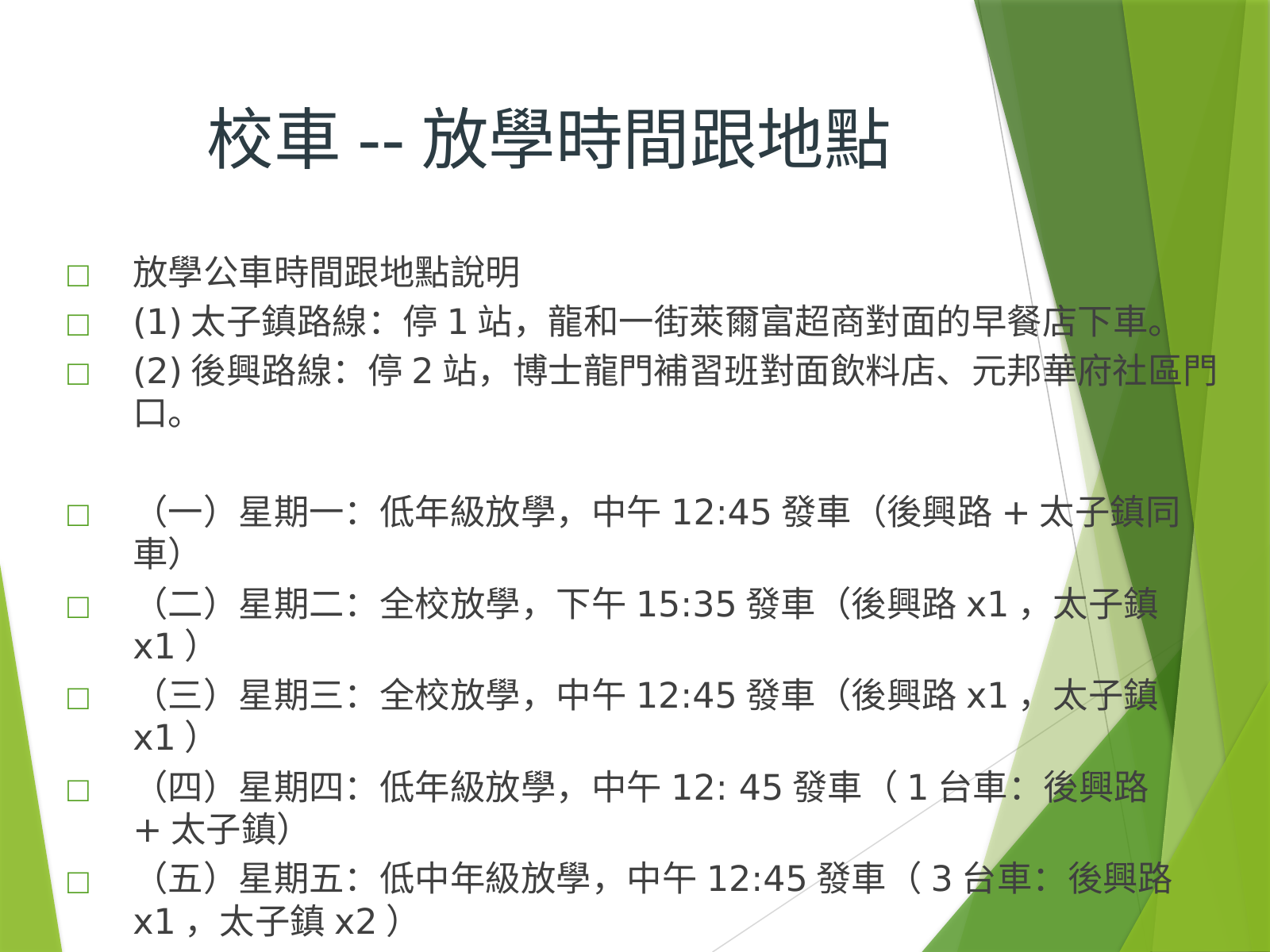

# 校車--放學時間跟地點
放學公車時間跟地點說明
(1)太子鎮路線：停1站，龍和一街萊爾富超商對面的早餐店下車。
(2)後興路線：停2站，博士龍門補習班對面飲料店、元邦華府社區門口。

（一）星期一：低年級放學，中午12:45發車（後興路+太子鎮同車）
（二）星期二：全校放學，下午15:35發車（後興路x1，太子鎮x1）
（三）星期三：全校放學，中午12:45發車（後興路x1，太子鎮x1）
（四）星期四：低年級放學，中午12: 45發車（1台車：後興路+太子鎮）
（五）星期五：低中年級放學，中午12:45發車（3台車：後興路x1，太子鎮x2）